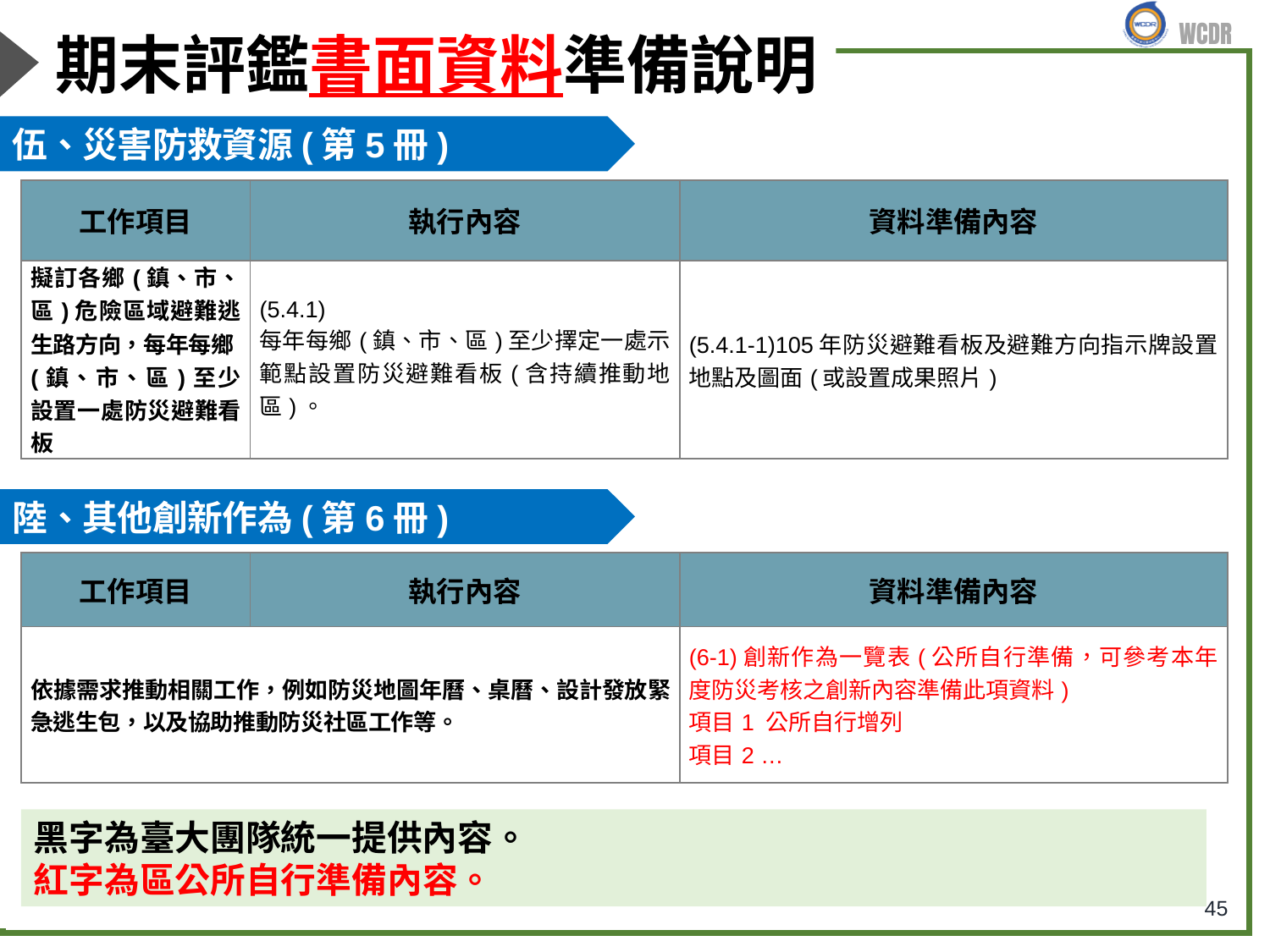

# 期末評鑑書面資料準備說明
伍、災害防救資源(第5冊)
| 工作項目 | 執行內容 | 資料準備內容 |
| --- | --- | --- |
| 擬訂各鄉(鎮、市、區)危險區域避難逃生路方向，每年每鄉(鎮、市、區)至少設置一處防災避難看板 | (5.4.1) 每年每鄉(鎮、市、區)至少擇定一處示範點設置防災避難看板(含持續推動地區)。 | (5.4.1-1)105年防災避難看板及避難方向指示牌設置地點及圖面(或設置成果照片) |
陸、其他創新作為(第6冊)
| 工作項目 | 執行內容 | 資料準備內容 |
| --- | --- | --- |
| 依據需求推動相關工作，例如防災地圖年曆、桌曆、設計發放緊急逃生包，以及協助推動防災社區工作等。 |  | (6-1)創新作為一覽表(公所自行準備，可參考本年度防災考核之創新內容準備此項資料) 項目1 公所自行增列 項目2 … |
黑字為臺大團隊統一提供內容。
紅字為區公所自行準備內容。
45